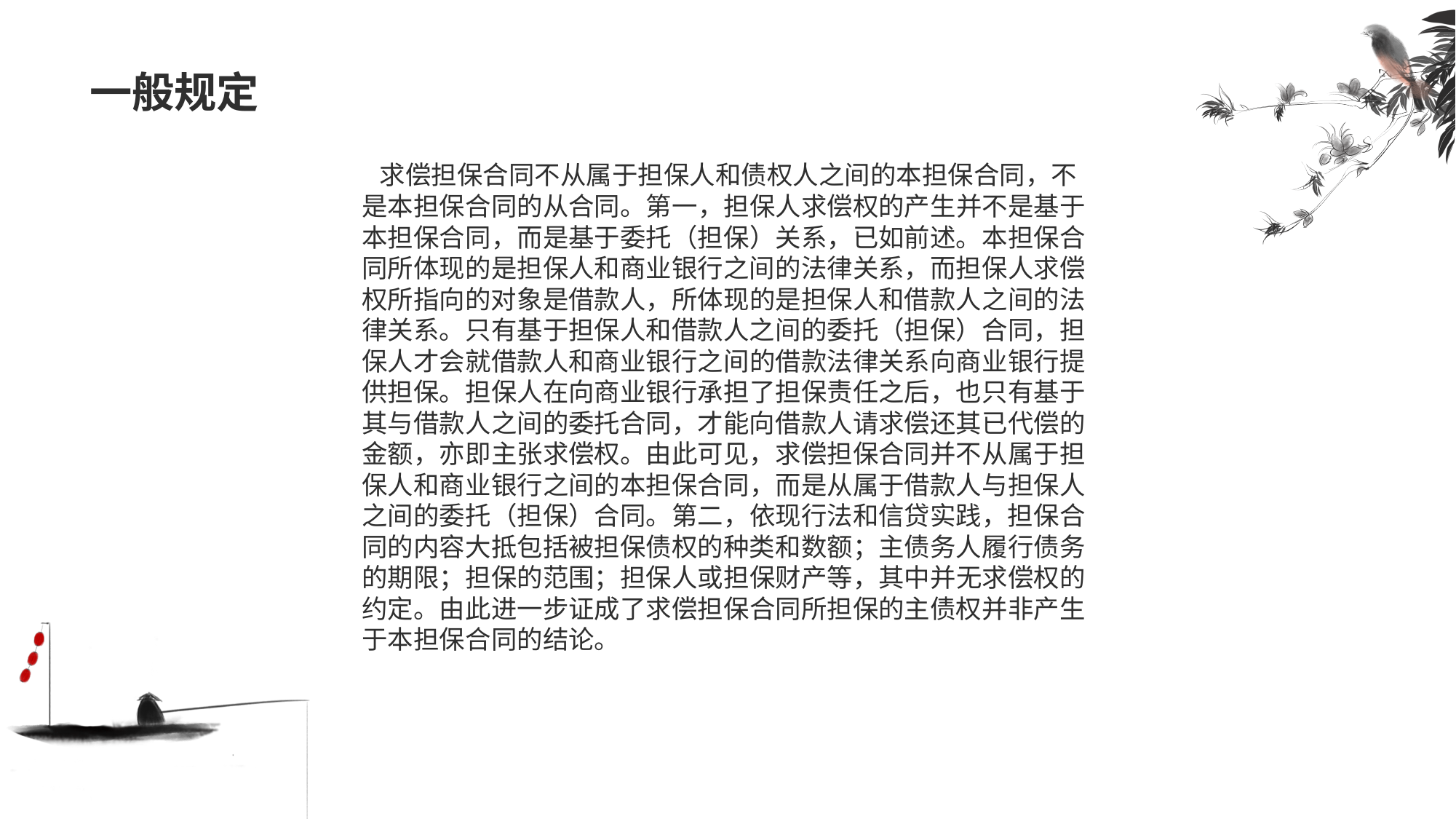

# 一般规定

  求偿担保合同不从属于担保人和债权人之间的本担保合同，不是本担保合同的从合同。第一，担保人求偿权的产生并不是基于本担保合同，而是基于委托（担保）关系，已如前述。本担保合同所体现的是担保人和商业银行之间的法律关系，而担保人求偿权所指向的对象是借款人，所体现的是担保人和借款人之间的法律关系。只有基于担保人和借款人之间的委托（担保）合同，担保人才会就借款人和商业银行之间的借款法律关系向商业银行提供担保。担保人在向商业银行承担了担保责任之后，也只有基于其与借款人之间的委托合同，才能向借款人请求偿还其已代偿的金额，亦即主张求偿权。由此可见，求偿担保合同并不从属于担保人和商业银行之间的本担保合同，而是从属于借款人与担保人之间的委托（担保）合同。第二，依现行法和信贷实践，担保合同的内容大抵包括被担保债权的种类和数额；主债务人履行债务的期限；担保的范围；担保人或担保财产等，其中并无求偿权的约定。由此进一步证成了求偿担保合同所担保的主债权并非产生于本担保合同的结论。
35